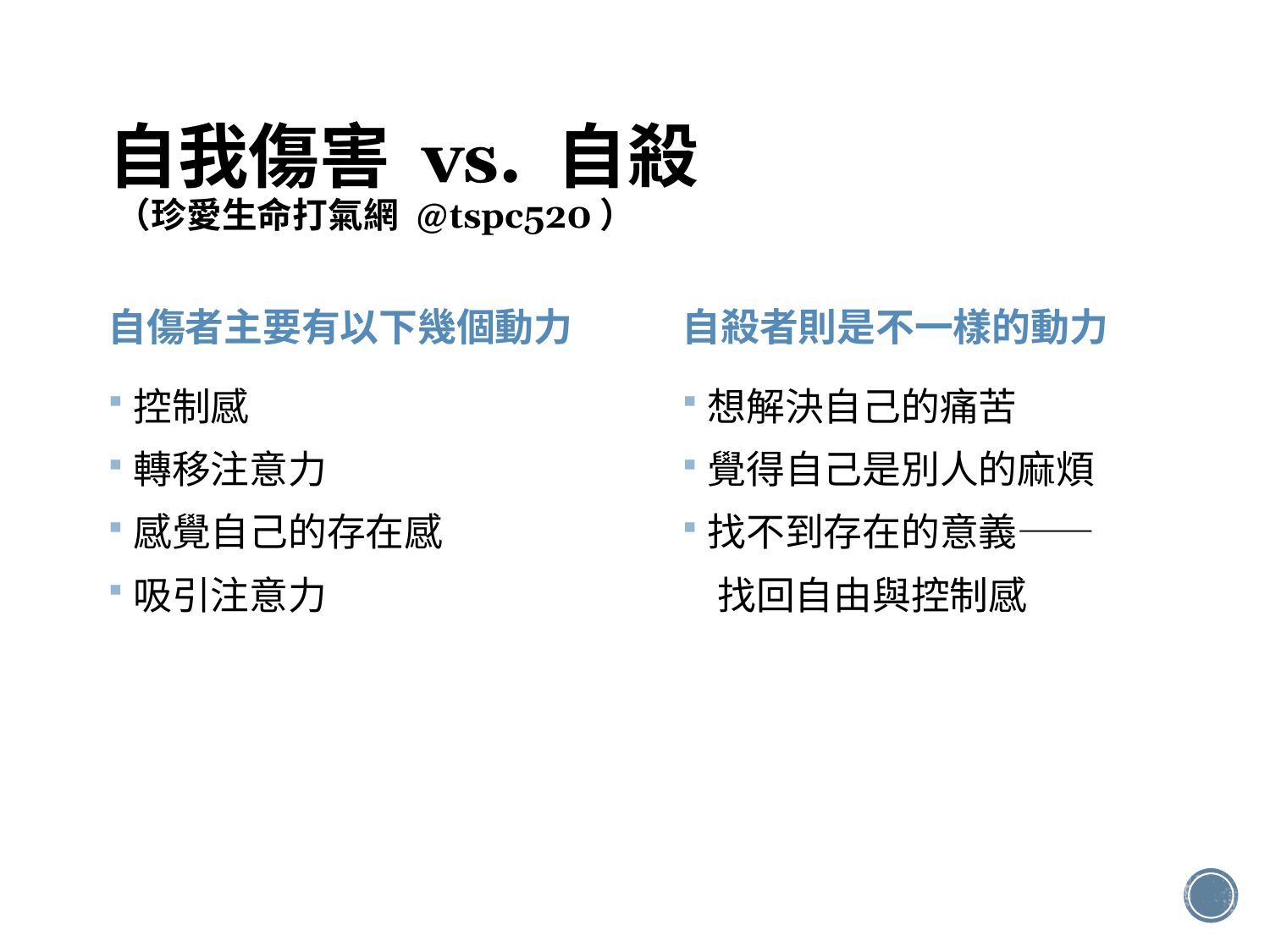

# 自我傷害 vs. 自殺 （珍愛生命打氣網 @tspc520）
自傷者主要有以下幾個動力
自殺者則是不一樣的動力
控制感
轉移注意力
感覺自己的存在感
吸引注意力

想解決自己的痛苦
覺得自己是別人的麻煩
找不到存在的意義——
   找回自由與控制感